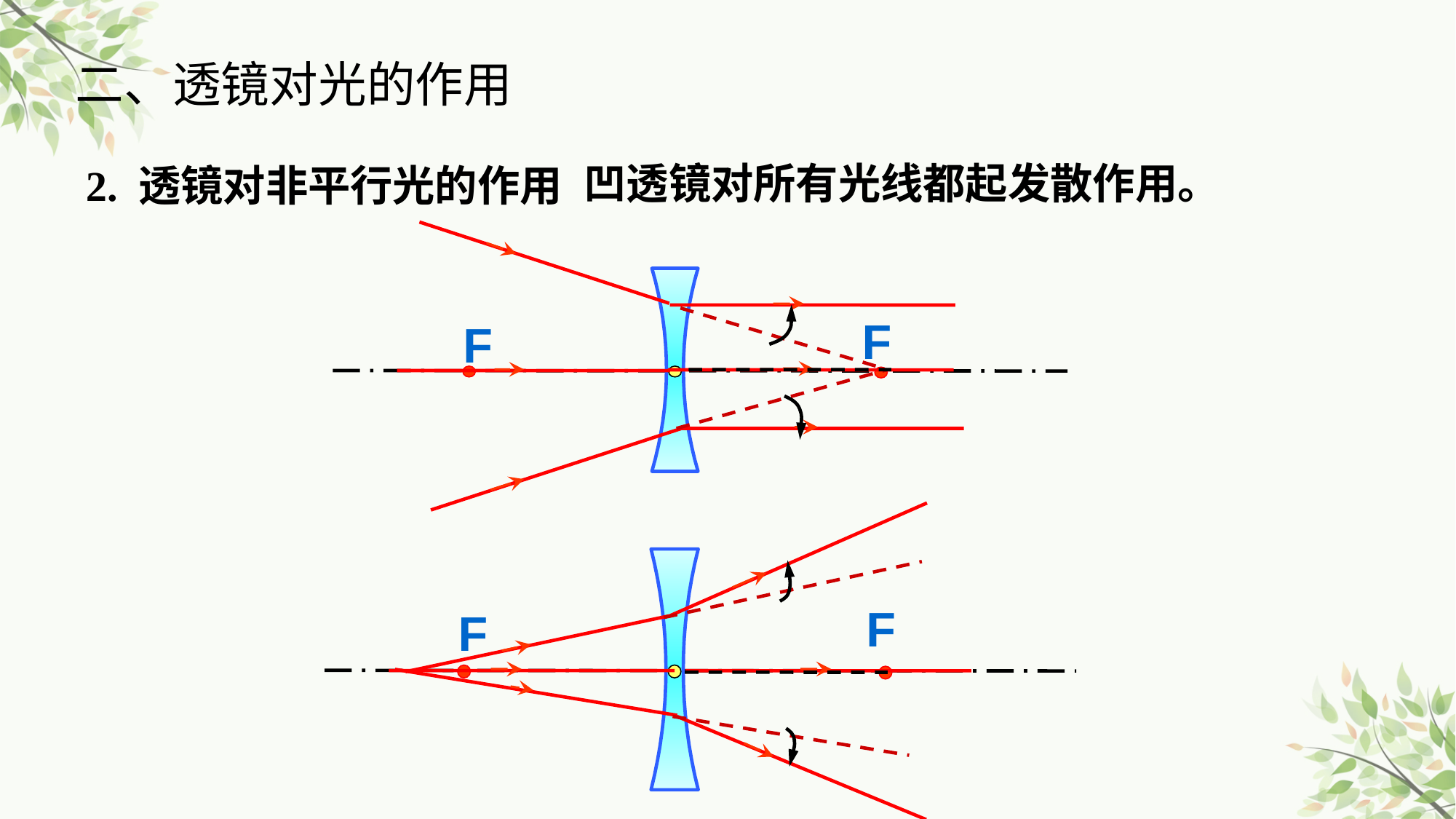

二、透镜对光的作用
凹透镜对所有光线都起发散作用。
2. 透镜对非平行光的作用

F
F

F
F